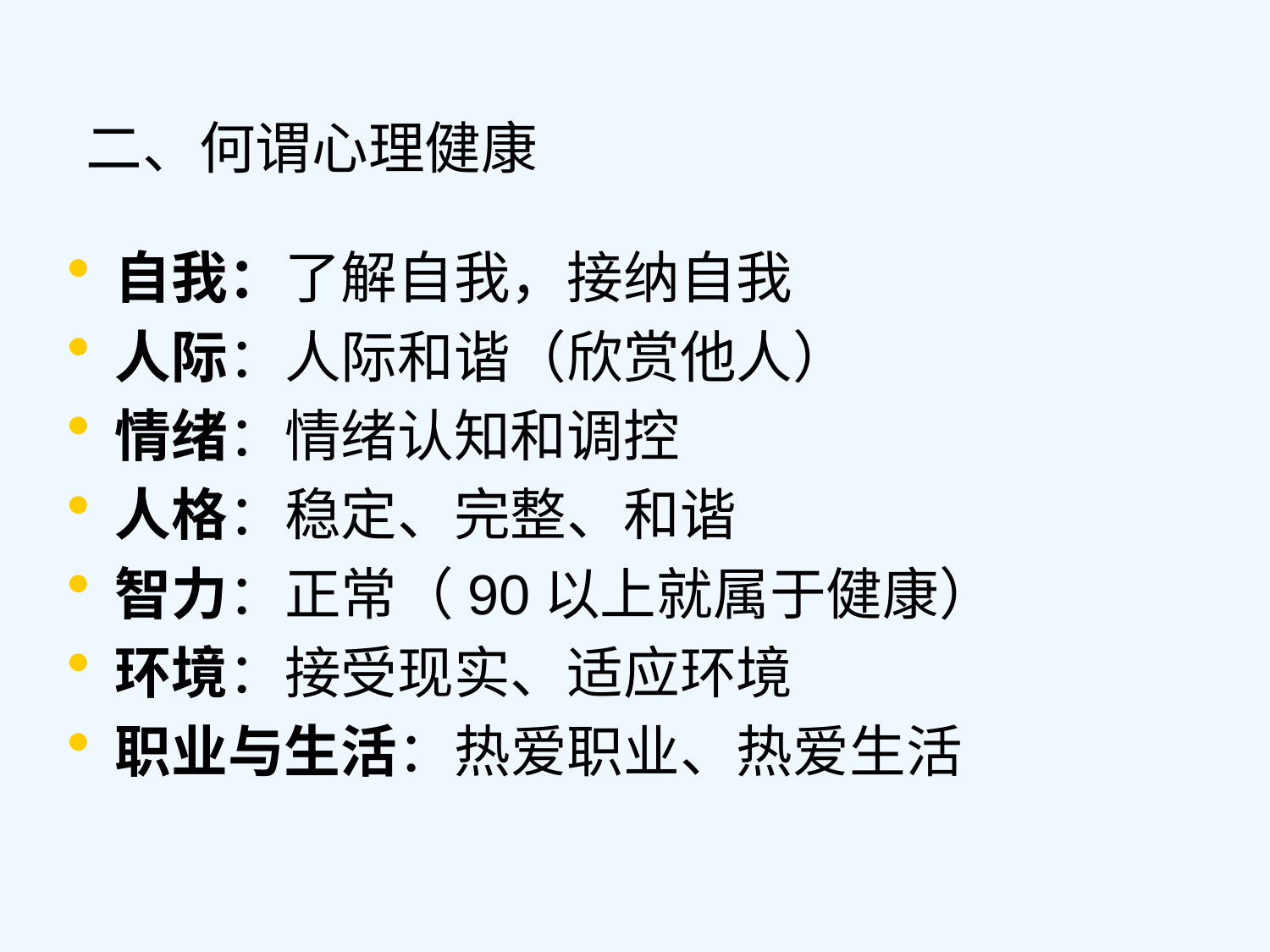

二、何谓心理健康
自我：了解自我，接纳自我
人际：人际和谐（欣赏他人）
情绪：情绪认知和调控
人格：稳定、完整、和谐
智力：正常（90以上就属于健康）
环境：接受现实、适应环境
职业与生活：热爱职业、热爱生活